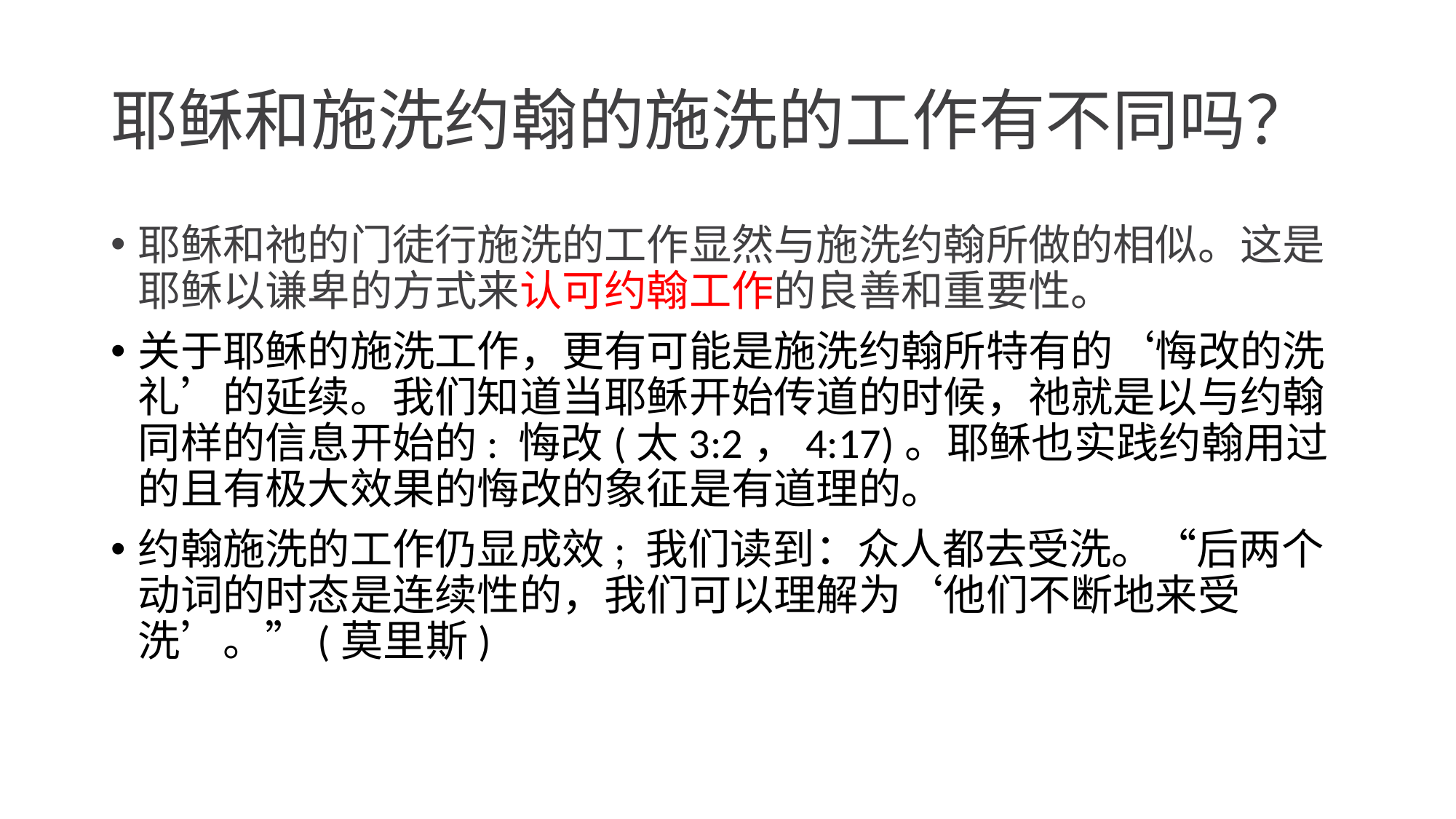

# 耶稣和施洗约翰的施洗的工作有不同吗？
耶稣和祂的门徒行施洗的工作显然与施洗约翰所做的相似。这是耶稣以谦卑的方式来认可约翰工作的良善和重要性。
关于耶稣的施洗工作，更有可能是施洗约翰所特有的‘悔改的洗礼’的延续。我们知道当耶稣开始传道的时候，祂就是以与约翰同样的信息开始的: 悔改(太3:2，4:17)。耶稣也实践约翰用过的且有极大效果的悔改的象征是有道理的。
约翰施洗的工作仍显成效; 我们读到：众人都去受洗。“后两个动词的时态是连续性的，我们可以理解为‘他们不断地来受洗’。”(莫里斯)